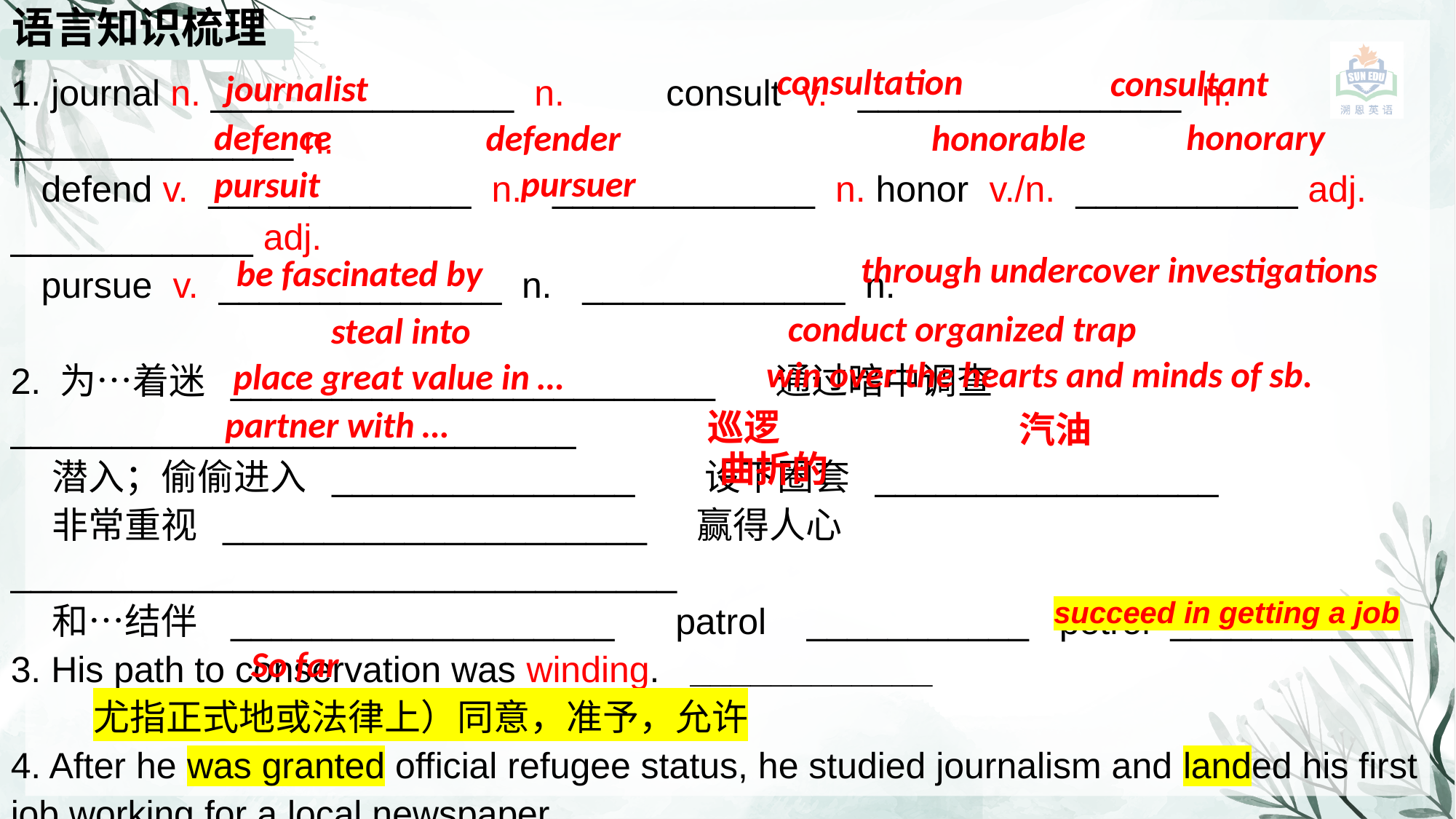

语言知识梳理
consultation
consultant
1. journal n. _______________  n.          consult  v.   ________________  n.  ______________ n.
   defend v.  _____________  n.   _____________  n. honor  v./n.  ___________ adj.  ____________ adj.
   pursue  v.  ______________  n.   _____________  n.

2. 为…着迷  ________________________     通过暗中调查    ____________________________
    潜入；偷偷进入  _______________      设下圈套  _________________
    非常重视  _____________________    赢得人心  _________________________________
    和…结伴   ___________________      patrol    ___________   petrol  ____________
3. His path to conservation was winding.   ____________
         尤指正式地或法律上）同意，准予，允许
4. After he was granted official refugee status, he studied journalism and landed his first job working for a local newspaper.
5. To date (= ____________), the non-profit has worked on more than 6,000 criminal cases, rescued hundreds of trafficked animals from chimps to parrots, and seized tons of ivory and pangolin scales.
journalist
honorary
defence
defender
honorable
pursuer
pursuit
through undercover investigations
be fascinated by
conduct organized trap
steal into
win over the hearts and minds of sb.
place great value in …
partner with …
巡逻
汽油
曲折的
succeed in getting a job
So far